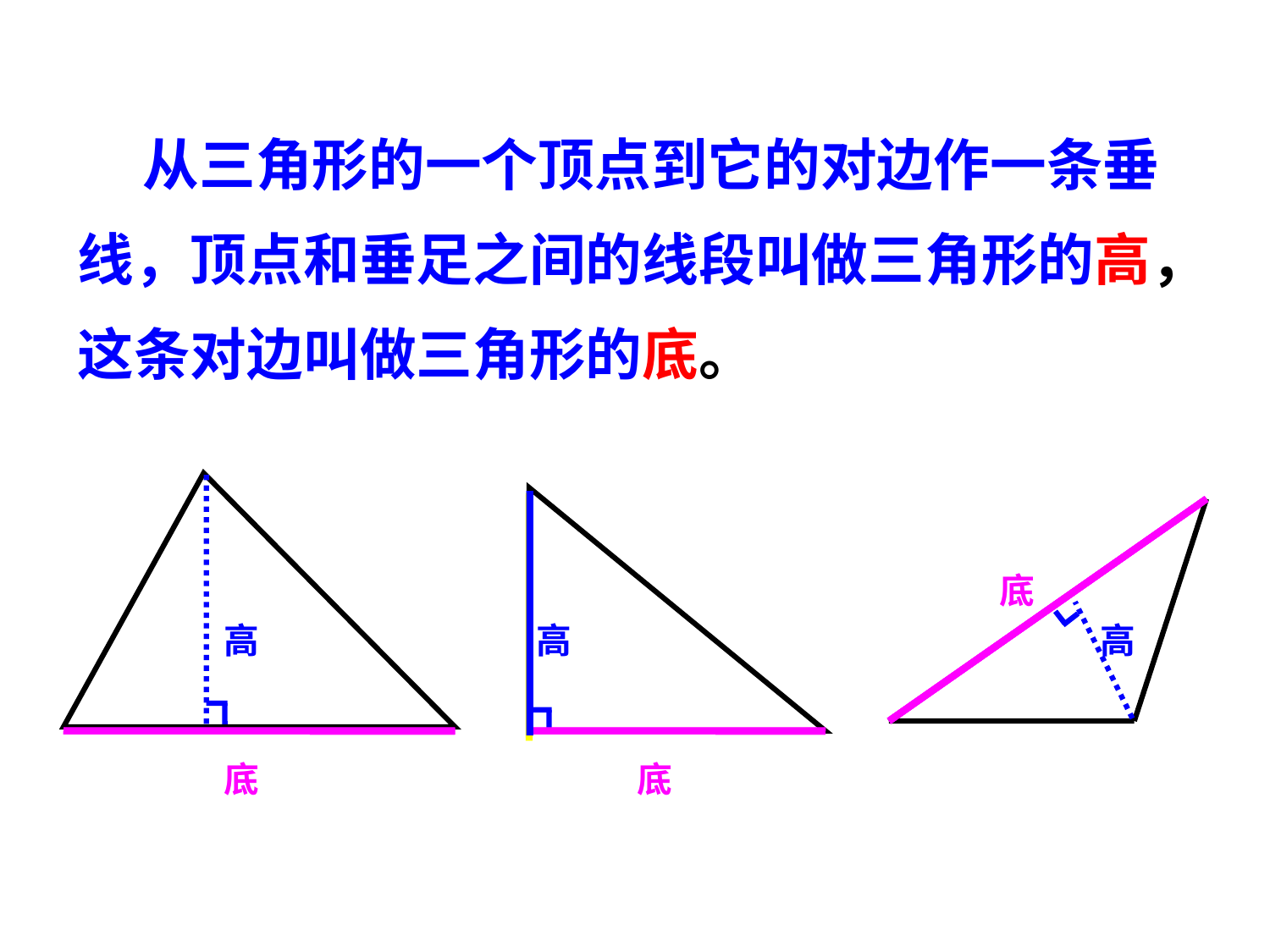

从三角形的一个顶点到它的对边作一条垂线，顶点和垂足之间的线段叫做三角形的高，这条对边叫做三角形的底。

底

高
高
高

底
底